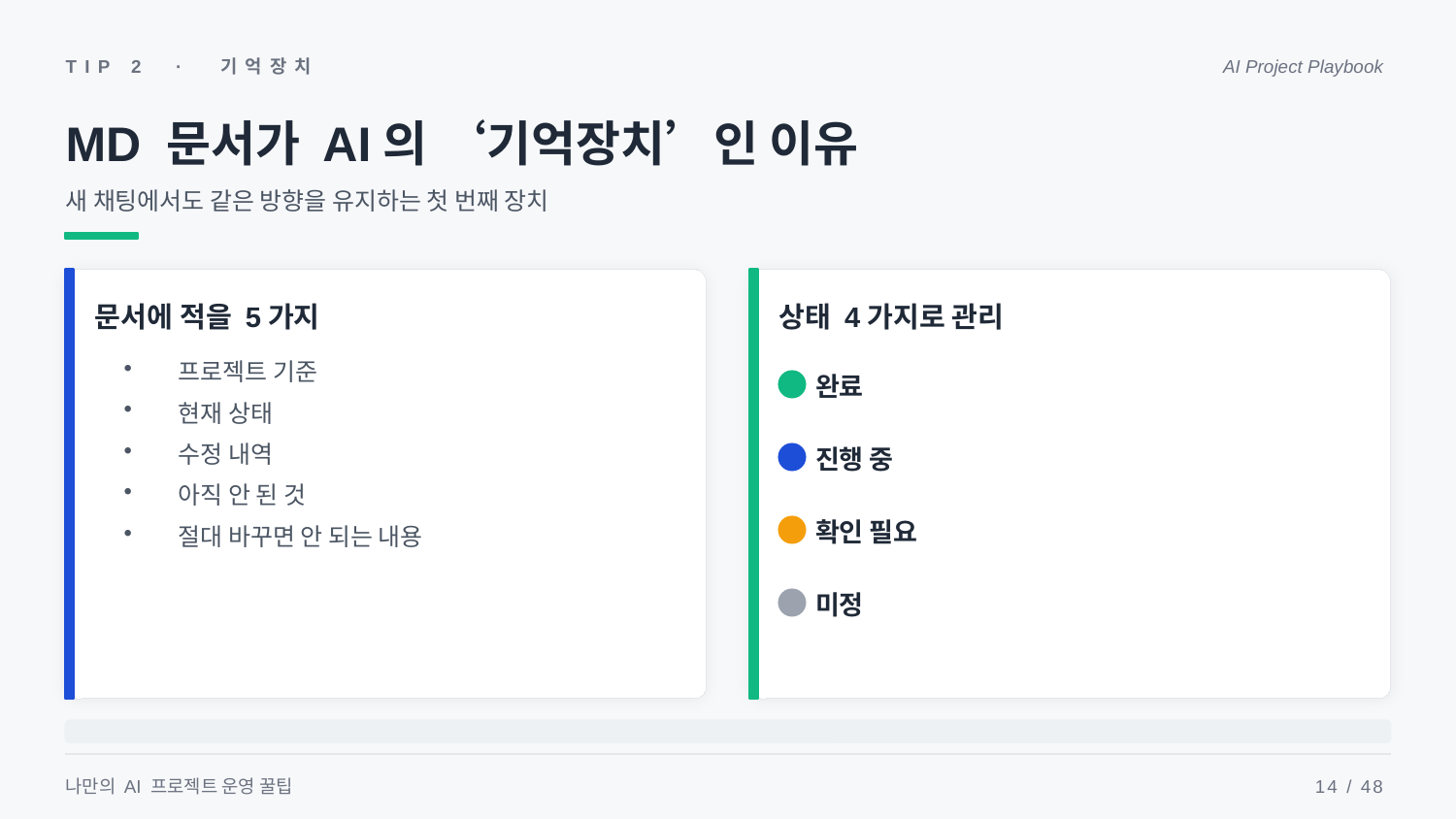

TIP 2  ·  기억장치
AI Project Playbook
MD 문서가 AI의 ‘기억장치’인 이유
새 채팅에서도 같은 방향을 유지하는 첫 번째 장치

문서에 적을 5가지
상태 4가지로 관리
프로젝트 기준
현재 상태
수정 내역
아직 안 된 것
절대 바꾸면 안 되는 내용
완료

진행 중

확인 필요

미정

나만의 AI 프로젝트 운영 꿀팁
14 / 48